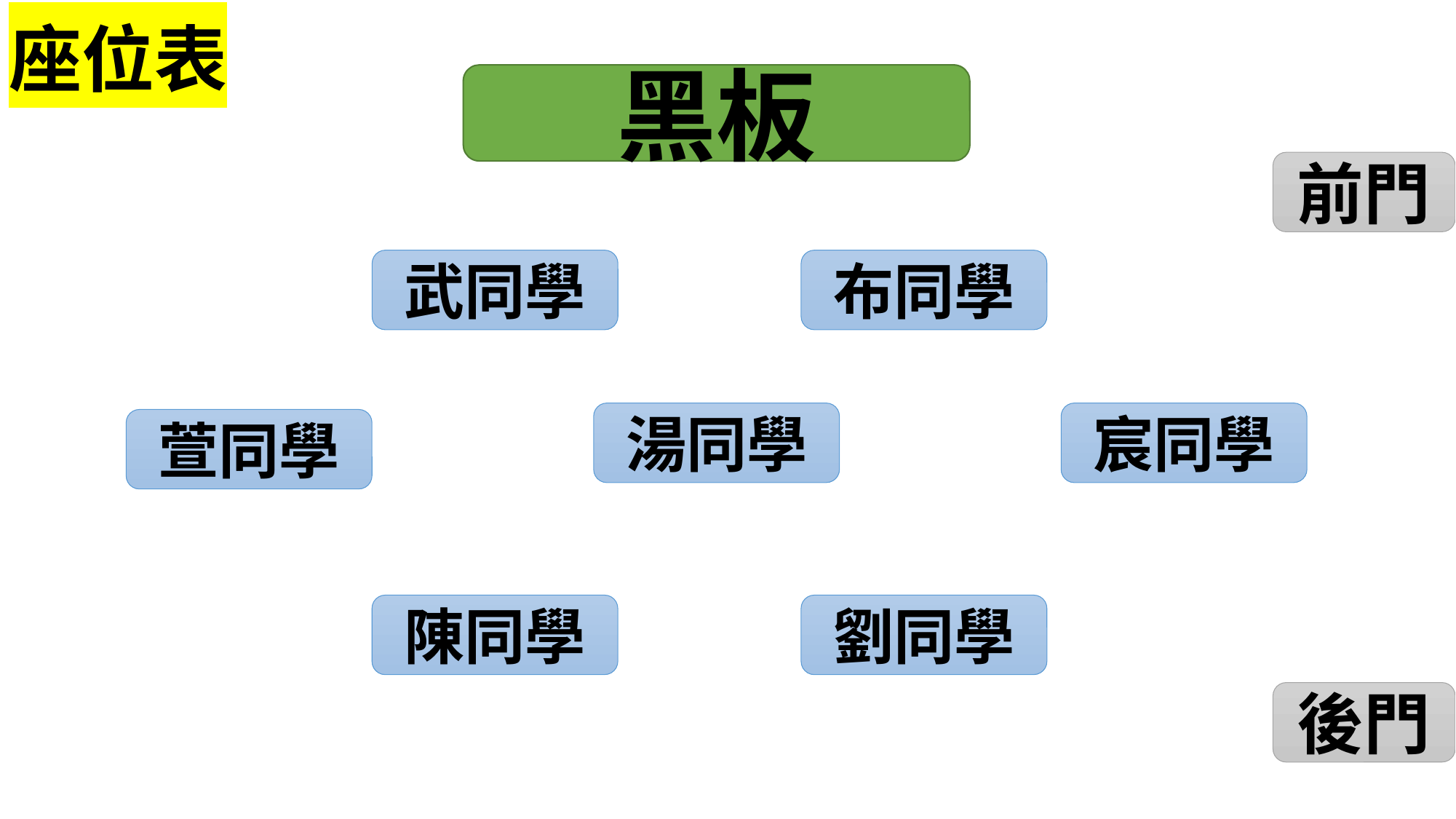

# 座位表
黑板
前門
武同學
布同學
湯同學
宸同學
萱同學
陳同學
劉同學
後門